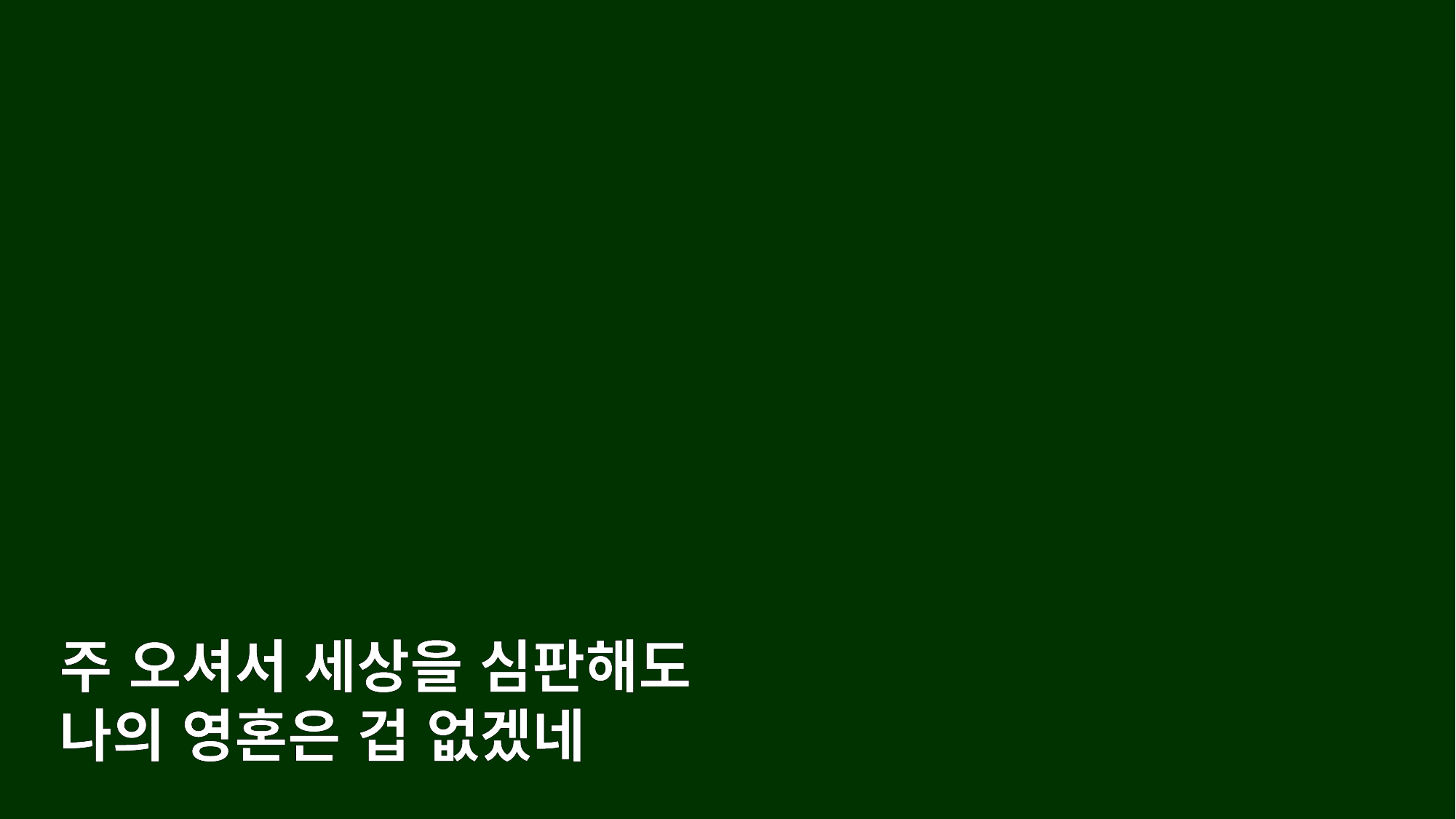

주 오셔서 세상을 심판해도
나의 영혼은 겁 없겠네